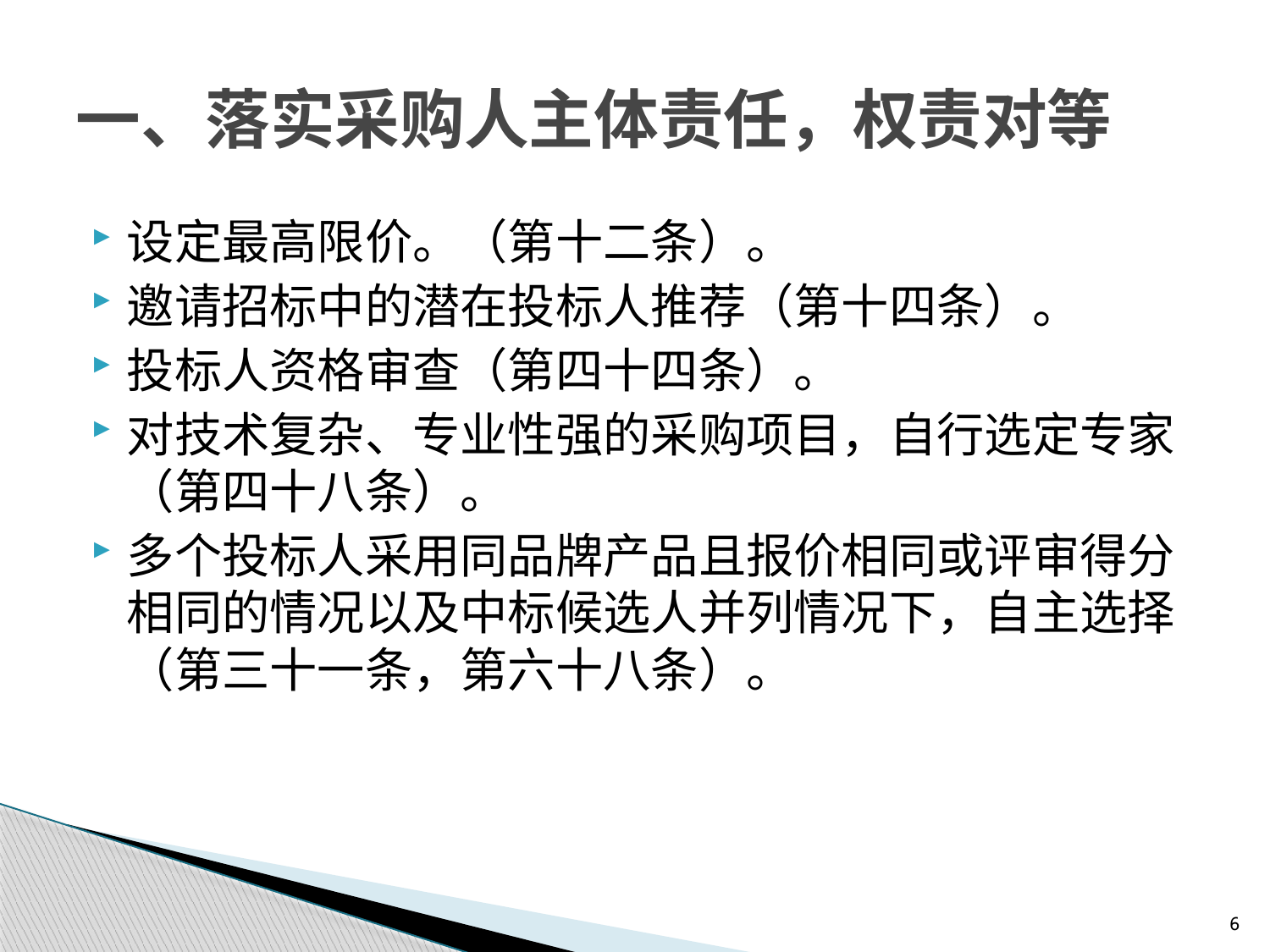

# 一、落实采购人主体责任，权责对等
设定最高限价。（第十二条）。
邀请招标中的潜在投标人推荐（第十四条）。
投标人资格审查（第四十四条）。
对技术复杂、专业性强的采购项目，自行选定专家（第四十八条）。
多个投标人采用同品牌产品且报价相同或评审得分相同的情况以及中标候选人并列情况下，自主选择（第三十一条，第六十八条）。

6